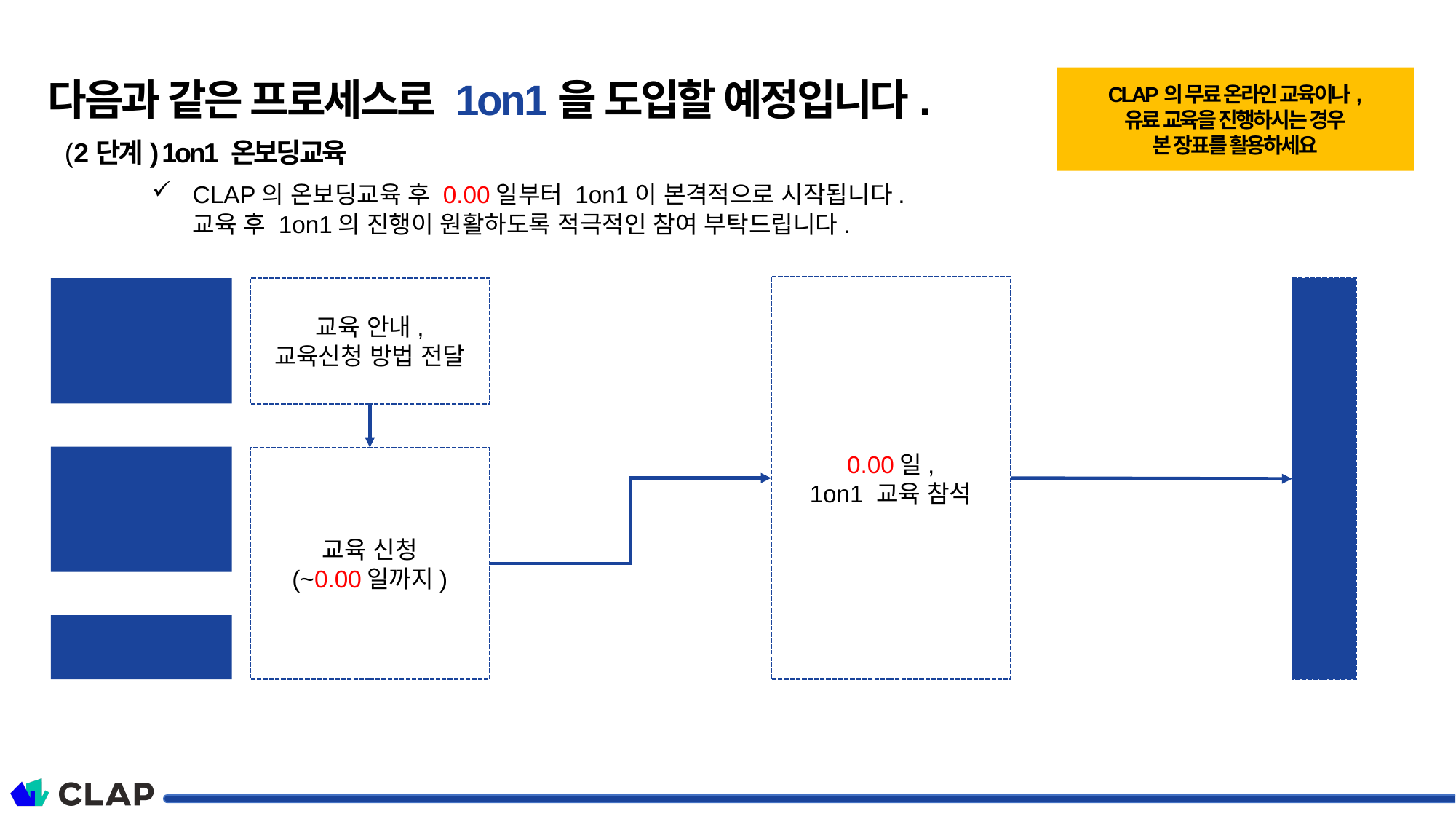

다음과 같은 프로세스로 1on1을 도입할 예정입니다.
CLAP의 무료 온라인 교육이나,
유료 교육을 진행하시는 경우
본 장표를 활용하세요
(2단계) 1on1 온보딩교육
CLAP의 온보딩교육 후 0.00일부터 1on1이 본격적으로 시작됩니다.
교육 후 1on1의 진행이 원활하도록 적극적인 참여 부탁드립니다.
0.00일,
1on1 교육 참석
피플팀
교육 안내,
교육신청 방법 전달
2
단
계

완
료
리 더
교육 신청
(~0.00일까지)
멤 버